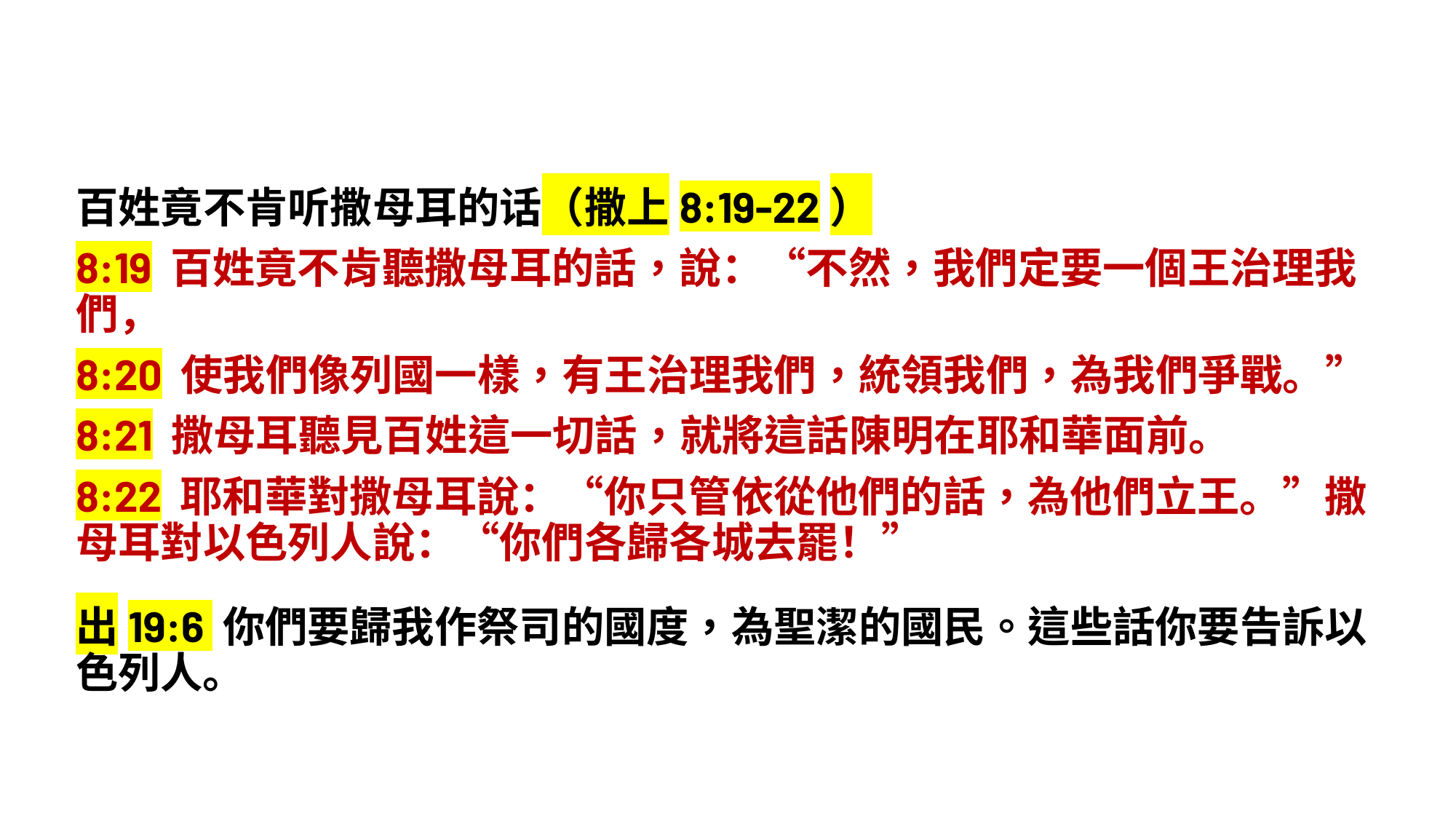

百姓竟不肯听撒母耳的话（撒上8:19-22）
8:19 百姓竟不肯聽撒母耳的話，說：“不然，我們定要一個王治理我們，
8:20 使我們像列國一樣，有王治理我們，統領我們，為我們爭戰。”
8:21 撒母耳聽見百姓這一切話，就將這話陳明在耶和華面前。
8:22 耶和華對撒母耳說：“你只管依從他們的話，為他們立王。”撒母耳對以色列人說：“你們各歸各城去罷！”

出19:6 你們要歸我作祭司的國度，為聖潔的國民。這些話你要告訴以色列人。